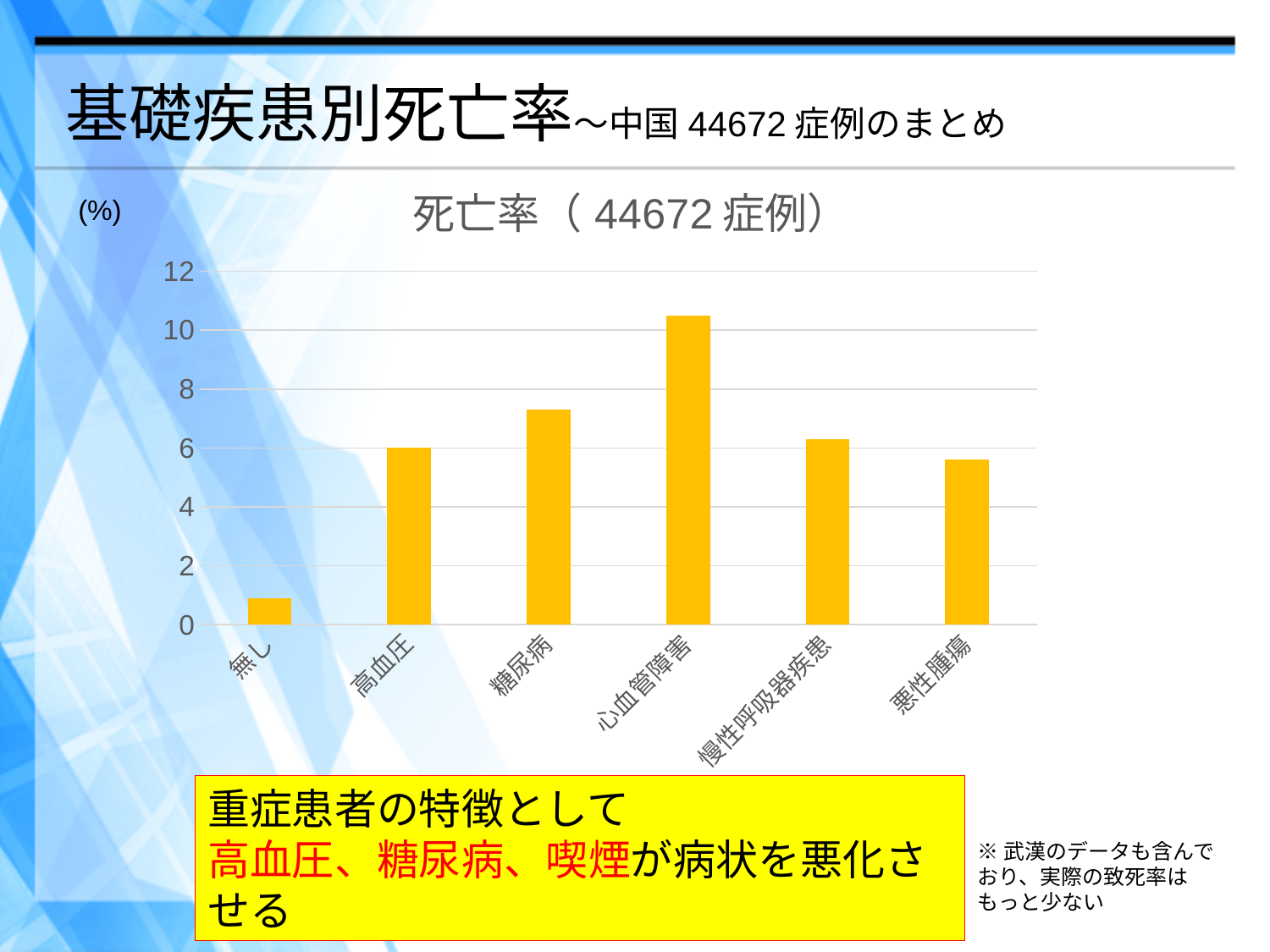

# 基礎疾患別死亡率〜中国44672症例のまとめ

### Chart: 死亡率（44672症例）

| Category |  |
|---|---|
| 無し | 0.9 |
| 高血圧 | 6.0 |
| 糖尿病 | 7.3 |
| 心血管障害 | 10.5 |
| 慢性呼吸器疾患 | 6.3 |
| 悪性腫瘍 | 5.6 |
(%)
重症患者の特徴として
高血圧、糖尿病、喫煙が病状を悪化させる
※武漢のデータも含んでおり、実際の致死率はもっと少ない
フッター